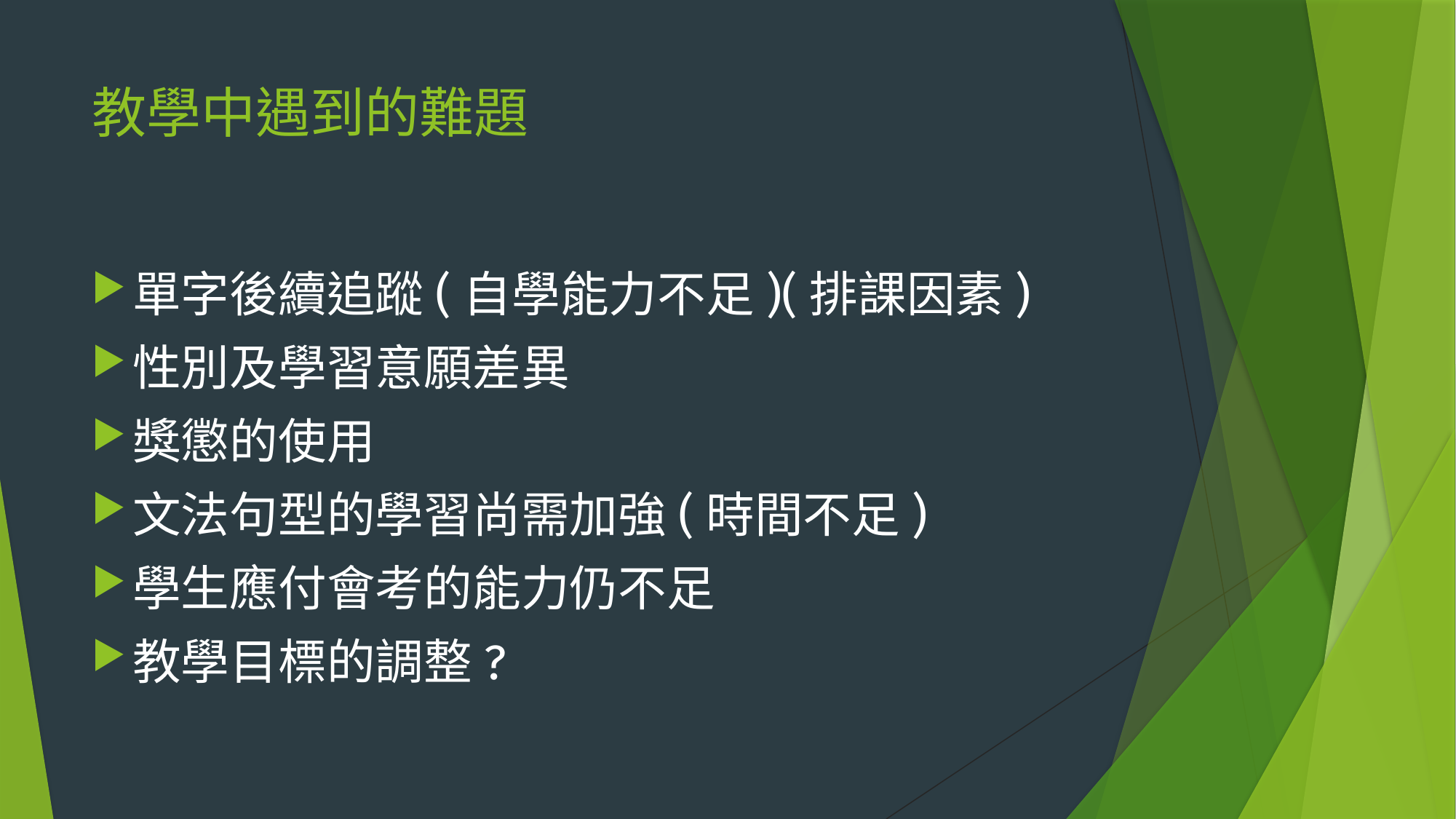

# 教學中遇到的難題
單字後續追蹤(自學能力不足)(排課因素)
性別及學習意願差異
獎懲的使用
文法句型的學習尚需加強(時間不足)
學生應付會考的能力仍不足
教學目標的調整?